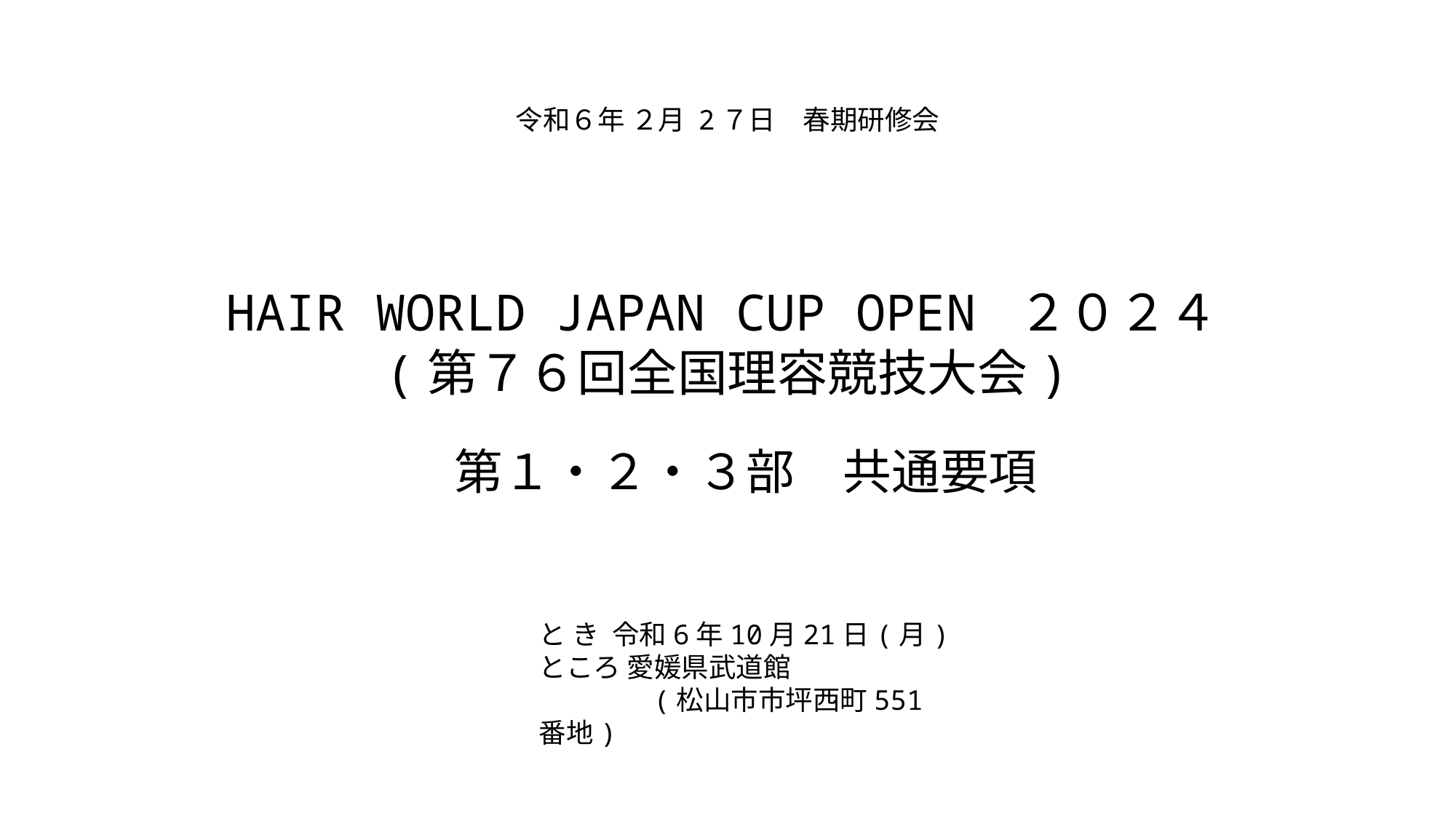

令和６年 ２月 2７日　春期研修会
HAIR WORLD JAPAN CUP OPEN ２０２４
(第７６回全国理容競技大会)
第１・２・３部　共通要項
と き  令和6年10月21日(月)
ところ 愛媛県武道館
       (松山市市坪西町551番地)